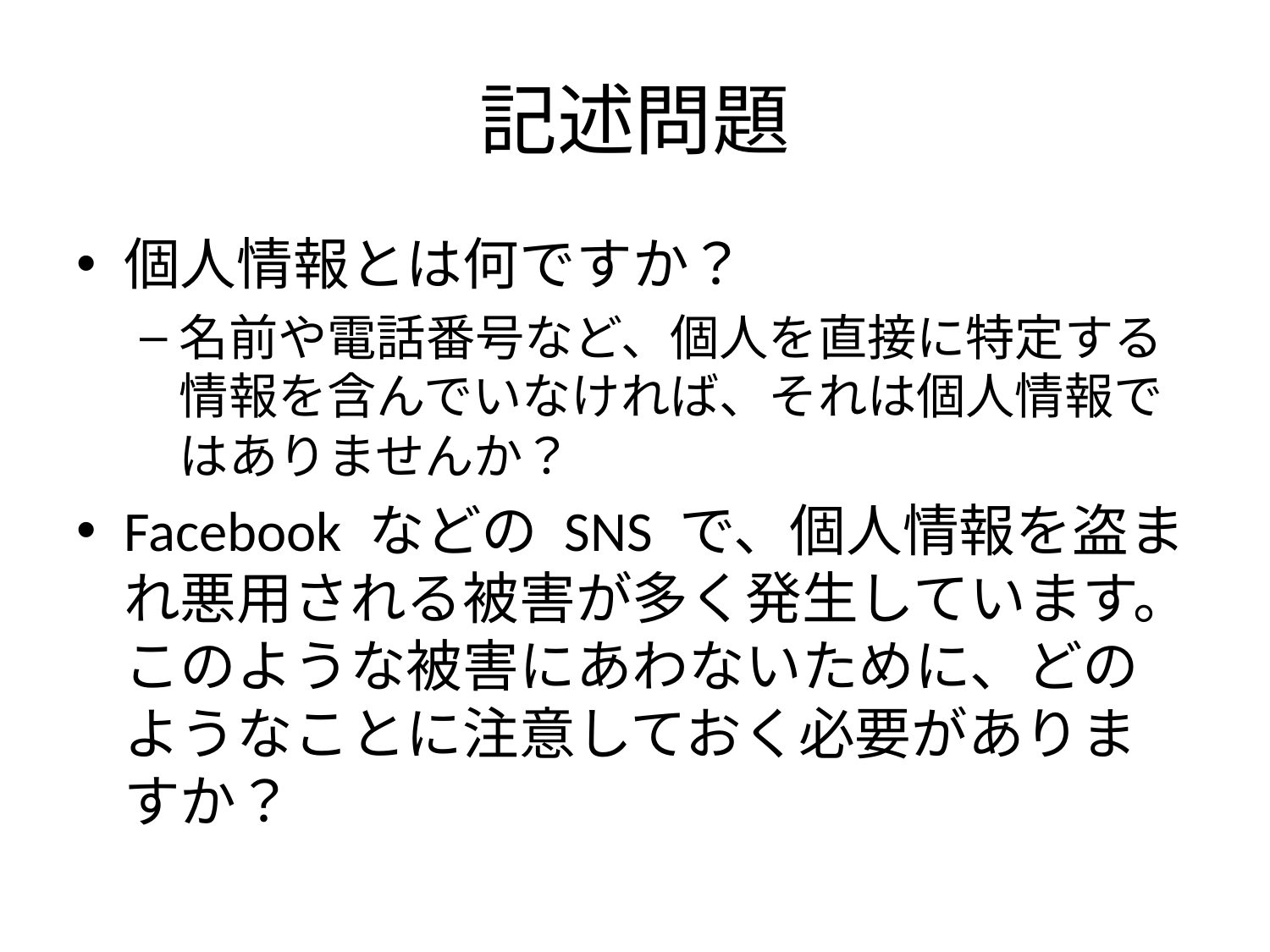

# 記述問題
個人情報とは何ですか？
名前や電話番号など、個人を直接に特定する情報を含んでいなければ、それは個人情報ではありませんか？
Facebook などの SNS で、個人情報を盗まれ悪用される被害が多く発生しています。このような被害にあわないために、どのようなことに注意しておく必要がありますか？